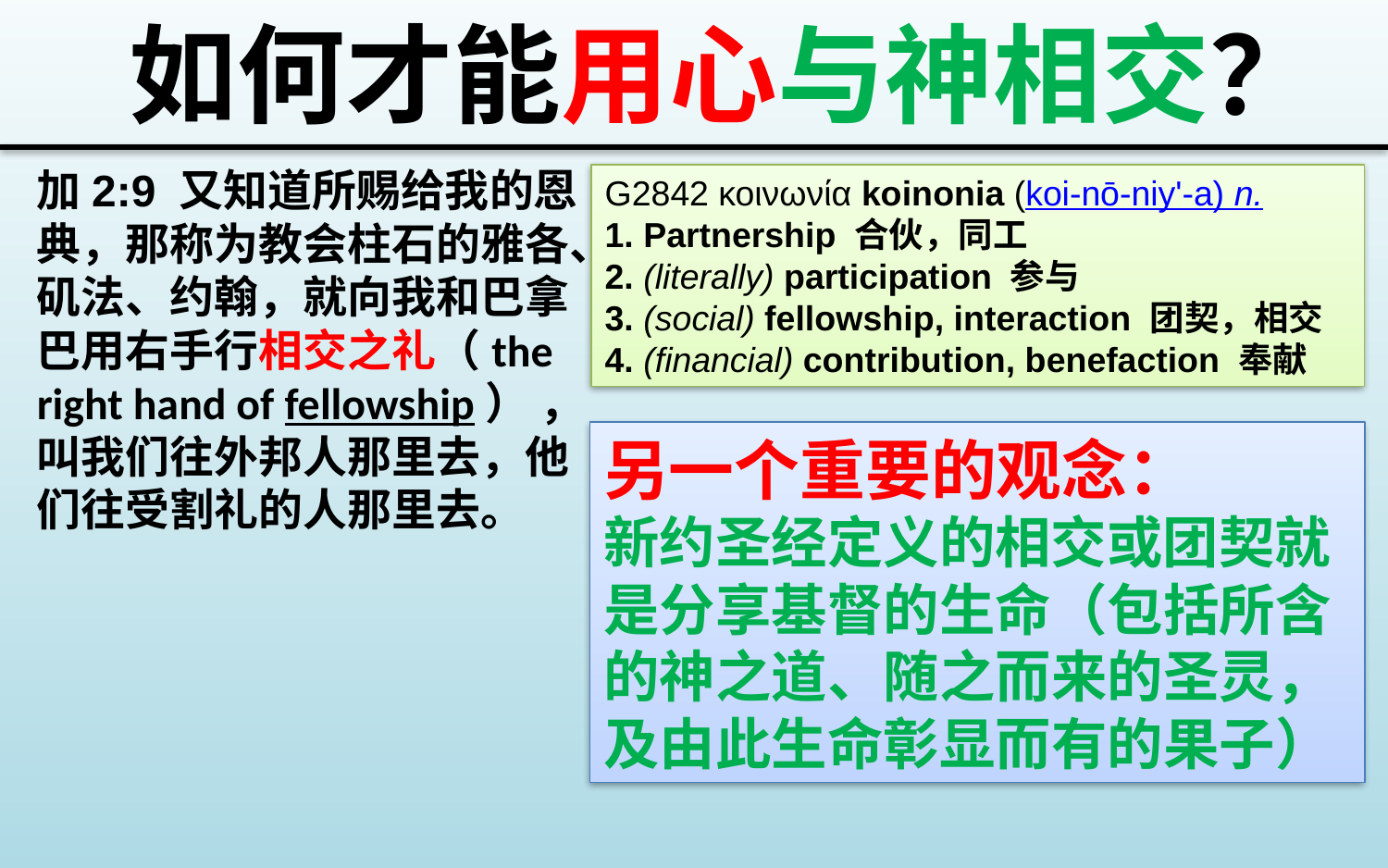

如何才能用心与神相交？
加2:9 又知道所赐给我的恩典，那称为教会柱石的雅各、矶法、约翰，就向我和巴拿巴用右手行相交之礼（the right hand of fellowship） ，叫我们往外邦人那里去，他们往受割礼的人那里去。
G2842 κοινωνία koinonia (koi-nō-niy'-a) n.
1. Partnership 合伙，同工
2. (literally) participation 参与
3. (social) fellowship, interaction 团契，相交
4. (financial) contribution, benefaction 奉献
另一个重要的观念：
新约圣经定义的相交或团契就是分享基督的生命（包括所含的神之道、随之而来的圣灵，及由此生命彰显而有的果子）